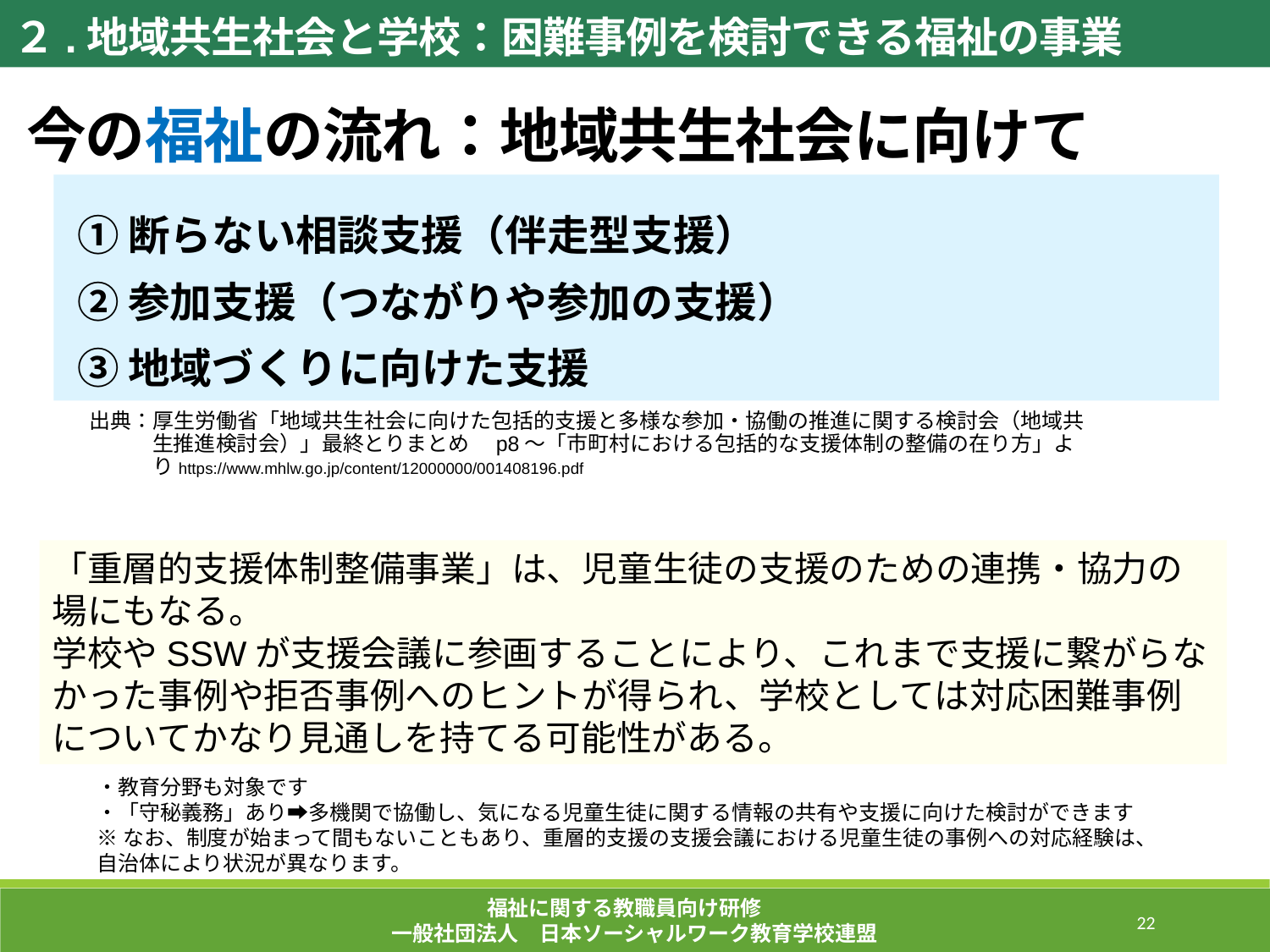

２.地域共生社会と学校：困難事例を検討できる福祉の事業
今の福祉の流れ：地域共生社会に向けて

①断らない相談支援（伴走型支援）
②参加支援（つながりや参加の支援）
③地域づくりに向けた支援
出典：厚生労働省「地域共生社会に向けた包括的支援と多様な参加・協働の推進に関する検討会（地域共生推進検討会）」最終とりまとめ　p8～「市町村における包括的な支援体制の整備の在り方」よりhttps://www.mhlw.go.jp/content/12000000/001408196.pdf
「重層的支援体制整備事業」は、児童生徒の支援のための連携・協力の場にもなる。
学校やSSWが支援会議に参画することにより、これまで支援に繋がらなかった事例や拒否事例へのヒントが得られ、学校としては対応困難事例についてかなり見通しを持てる可能性がある。
・教育分野も対象です
・「守秘義務」あり➡多機関で協働し、気になる児童生徒に関する情報の共有や支援に向けた検討ができます
※なお、制度が始まって間もないこともあり、重層的支援の支援会議における児童生徒の事例への対応経験は、自治体により状況が異なります。
福祉に関する教職員向け研修
一般社団法人　日本ソーシャルワーク教育学校連盟
22